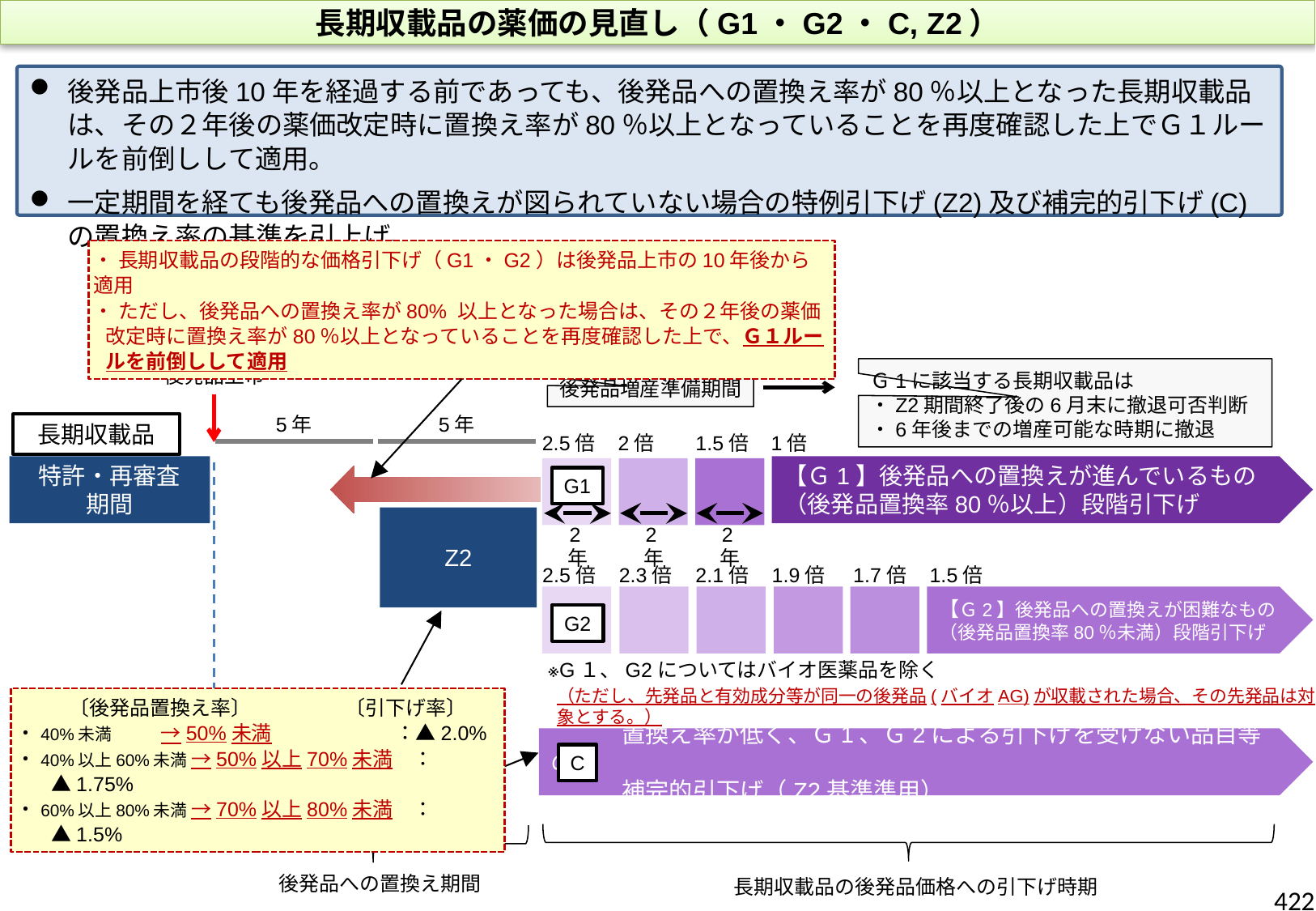

長期収載品の薬価の見直し（G1・G2・C, Z2）
後発品上市後10年を経過する前であっても、後発品への置換え率が80％以上となった長期収載品は、その２年後の薬価改定時に置換え率が80％以上となっていることを再度確認した上でＧ１ルールを前倒しして適用。
一定期間を経ても後発品への置換えが図られていない場合の特例引下げ(Z2)及び補完的引下げ(C)の置換え率の基準を引上げ。
・ 長期収載品の段階的な価格引下げ（G1・G2）は後発品上市の10年後から適用
・ ただし、後発品への置換え率が80% 以上となった場合は、その２年後の薬価改定時に置換え率が80％以上となっていることを再度確認した上で、Ｇ１ルールを前倒しして適用
後発品上市
Ｇ1に該当する長期収載品は
・Z2期間終了後の6月末に撤退可否判断
・6年後までの増産可能な時期に撤退
後発品増産準備期間
5年
5年
長期収載品
2.5倍
2倍
1.5倍
1倍
特許・再審査
期間
【Ｇ1】後発品への置換えが進んでいるもの（後発品置換率80％以上）段階引下げ

G1

Z2
2年
2年
2年
2.5倍
2.3倍
2.1倍
1.9倍
1.7倍
1.5倍

【Ｇ2】後発品への置換えが困難なもの（後発品置換率80％未満）段階引下げ
G2
※G１、G2についてはバイオ医薬品を除く
（ただし、先発品と有効成分等が同一の後発品(バイオAG)が収載された場合、その先発品は対象とする。）
           〔後発品置換え率〕　　            〔引下げ率〕
・40%未満           →50%未満　　　　　     ：▲2.0%
・40%以上60%未満 →50%以上70%未満　：▲1.75%
・60%以上80%未満 →70%以上80%未満　：▲1.5%

　　　置換え率が低く、Ｇ1、Ｇ2による引下げを受けない品目等の
　　　補完的引下げ（Z2基準準用）
C
後発品への置換え期間
長期収載品の後発品価格への引下げ時期
422